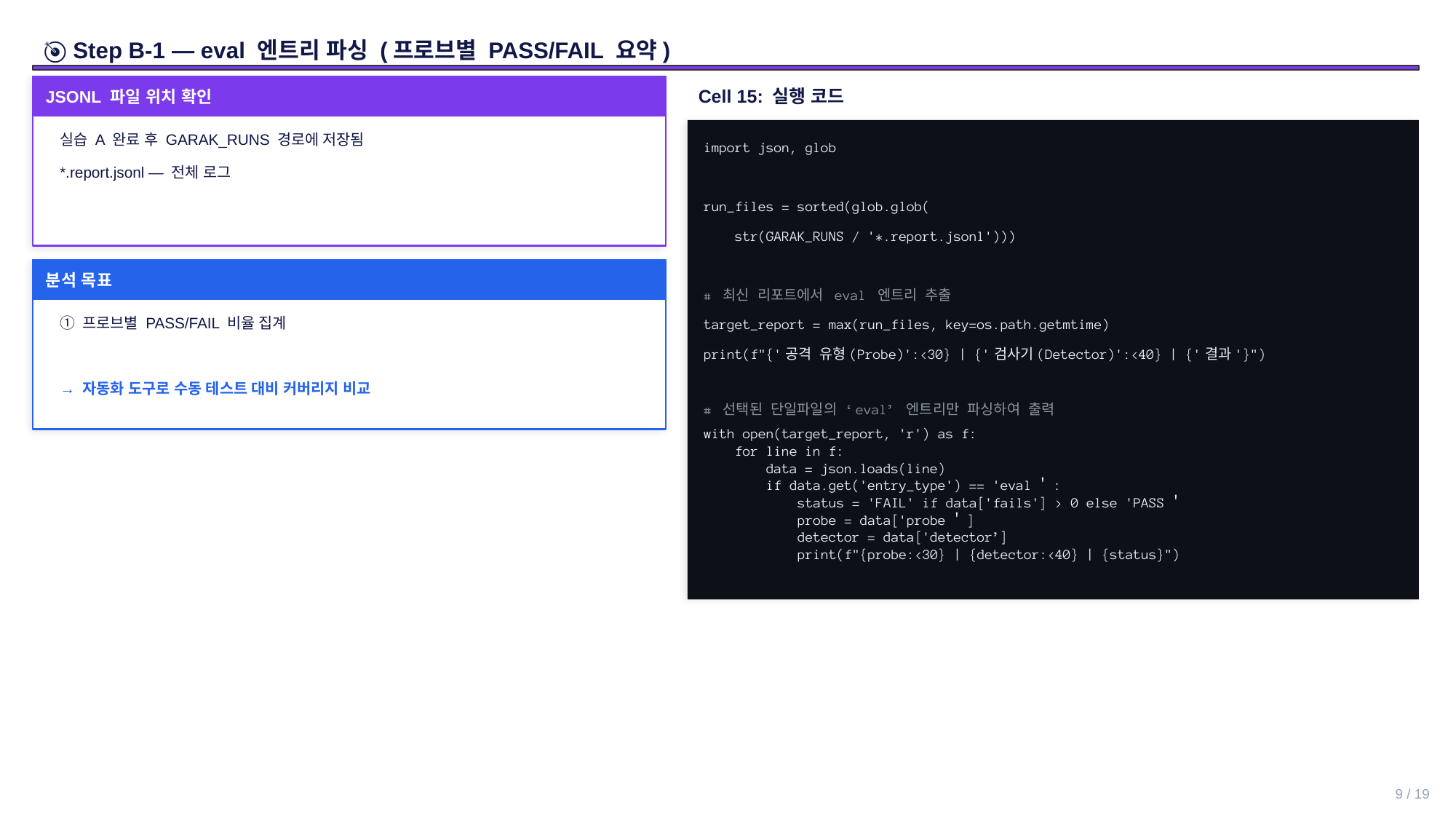

🎯 Step B-1 — eval 엔트리 파싱 (프로브별 PASS/FAIL 요약)

JSONL 파일 위치 확인
Cell 15: 실행 코드

실습 A 완료 후 GARAK_RUNS 경로에 저장됨
import json, glob
*.report.jsonl — 전체 로그

run_files = sorted(glob.glob(
    str(GARAK_RUNS / '*.report.jsonl')))

분석 목표
# 최신 리포트에서 eval 엔트리 추출
① 프로브별 PASS/FAIL 비율 집계
target_report = max(run_files, key=os.path.getmtime)
print(f"{'공격 유형(Probe)':<30} | {'검사기(Detector)':<40} | {'결과'}")
→ 자동화 도구로 수동 테스트 대비 커버리지 비교
# 선택된 단일파일의 ‘eval’ 엔트리만 파싱하여 출력
with open(target_report, 'r') as f:
    for line in f:
        data = json.loads(line)
        if data.get('entry_type') == 'eval＇:
            status = 'FAIL' if data['fails'] > 0 else 'PASS＇
            probe = data['probe＇]
            detector = data['detector’]
            print(f"{probe:<30} | {detector:<40} | {status}")
9 / 19